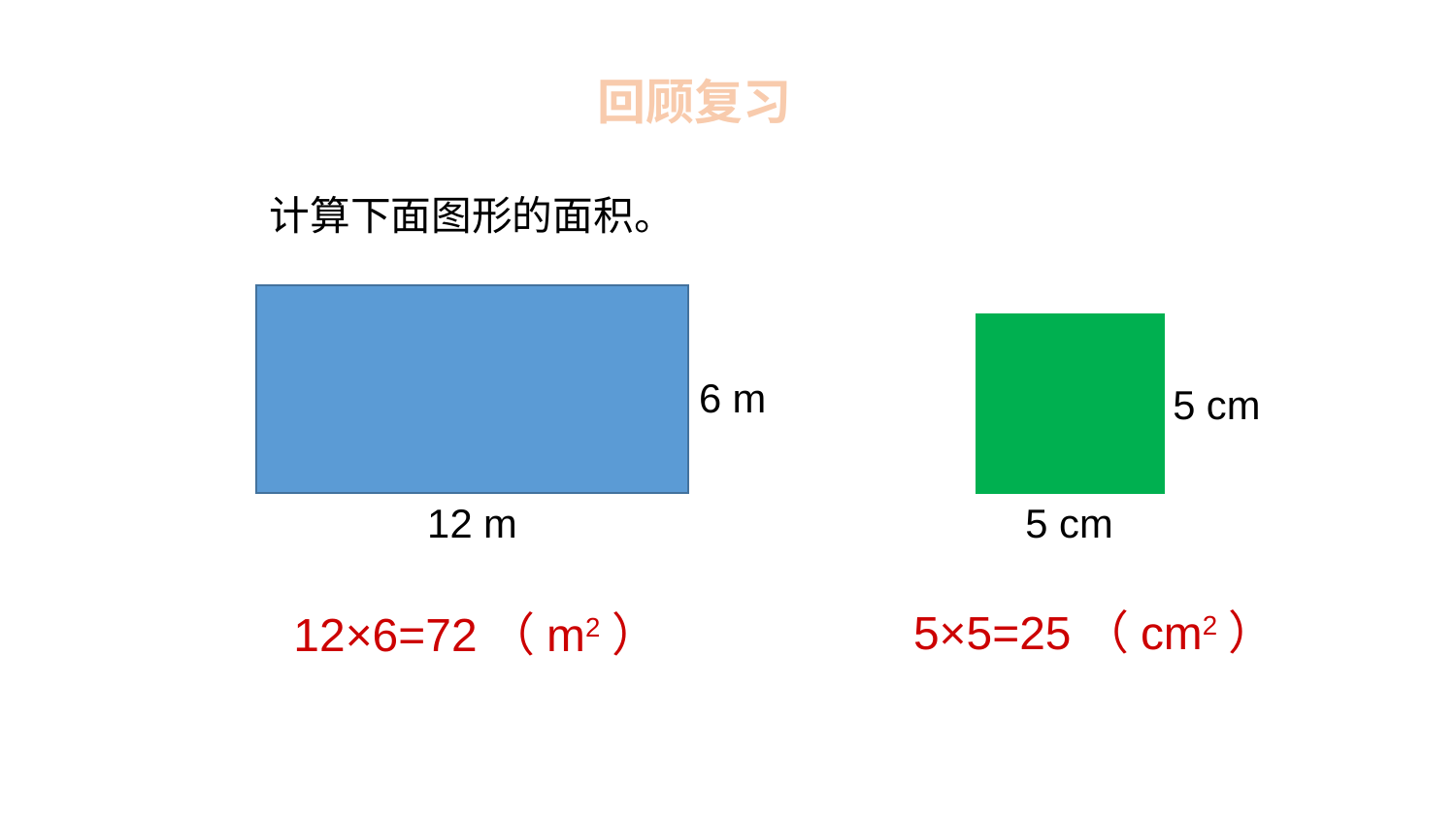

回顾复习
计算下面图形的面积。

6 m
5 cm
5 cm
12 m
5×5=25（cm2）
12×6=72（m2）